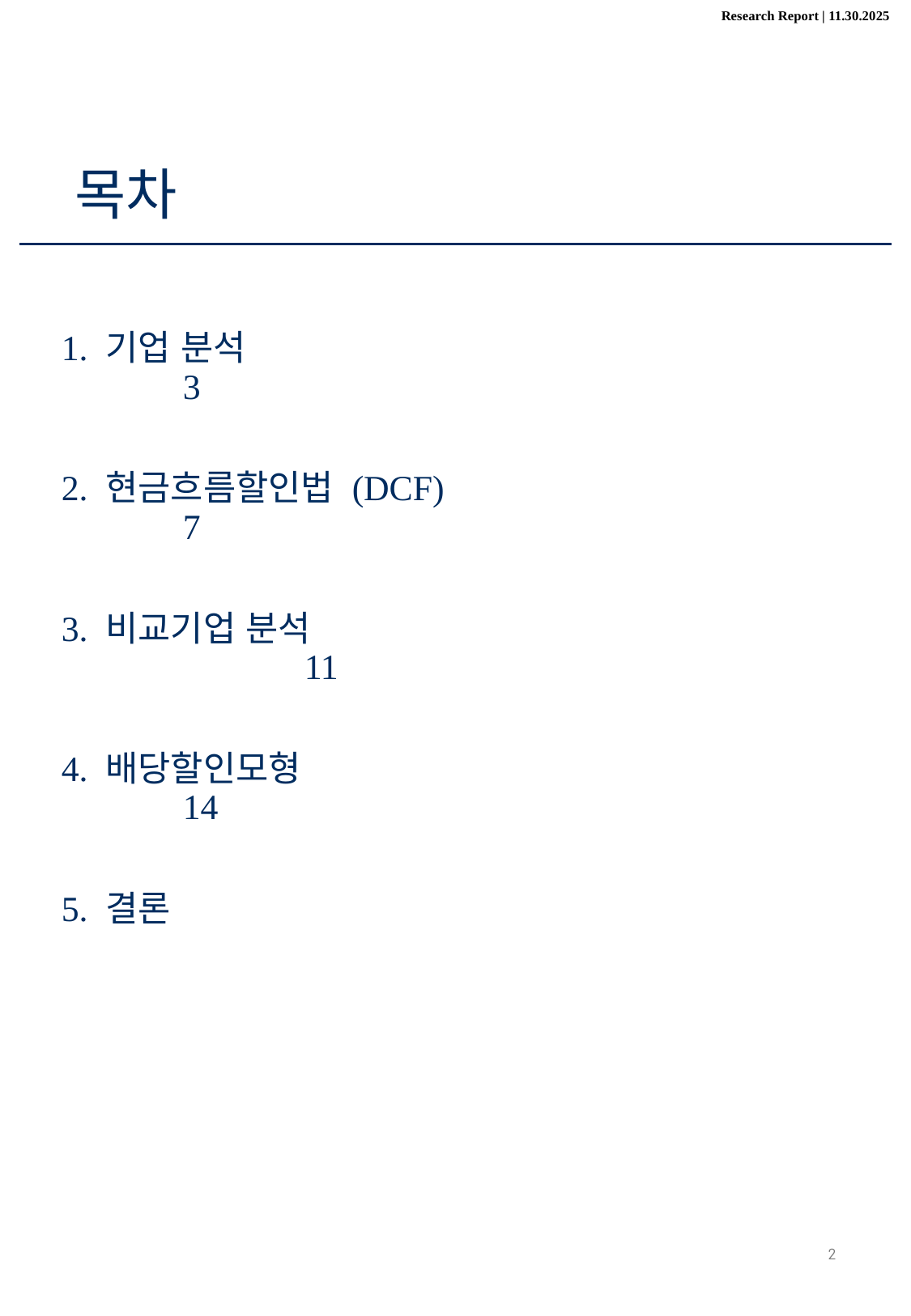

Research Report | 11.30.2025

# 목차
1. 기업 분석						3

2. 현금흐름할인법 (DCF) 				7

3. 비교기업 분석	 					11

4. 배당할인모형						14

5. 결론
2